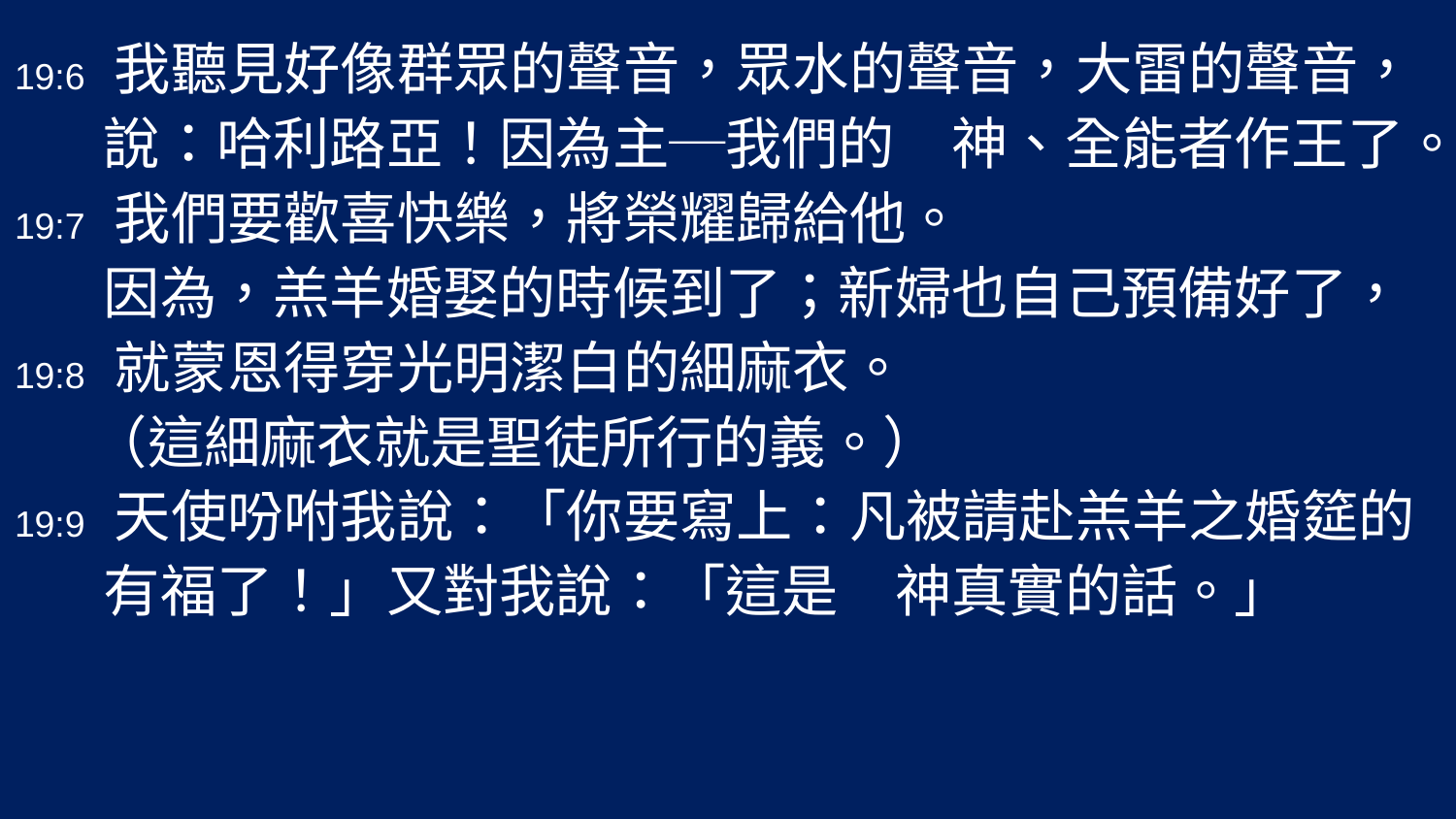

19:6 我聽見好像群眾的聲音，眾水的聲音，大雷的聲音，
      說：哈利路亞！因為主─我們的　神、全能者作王了。
19:7 我們要歡喜快樂，將榮耀歸給他。
      因為，羔羊婚娶的時候到了；新婦也自己預備好了，
19:8 就蒙恩得穿光明潔白的細麻衣。
     （這細麻衣就是聖徒所行的義。）
19:9 天使吩咐我說：「你要寫上：凡被請赴羔羊之婚筵的
      有福了！」又對我說：「這是　神真實的話。」